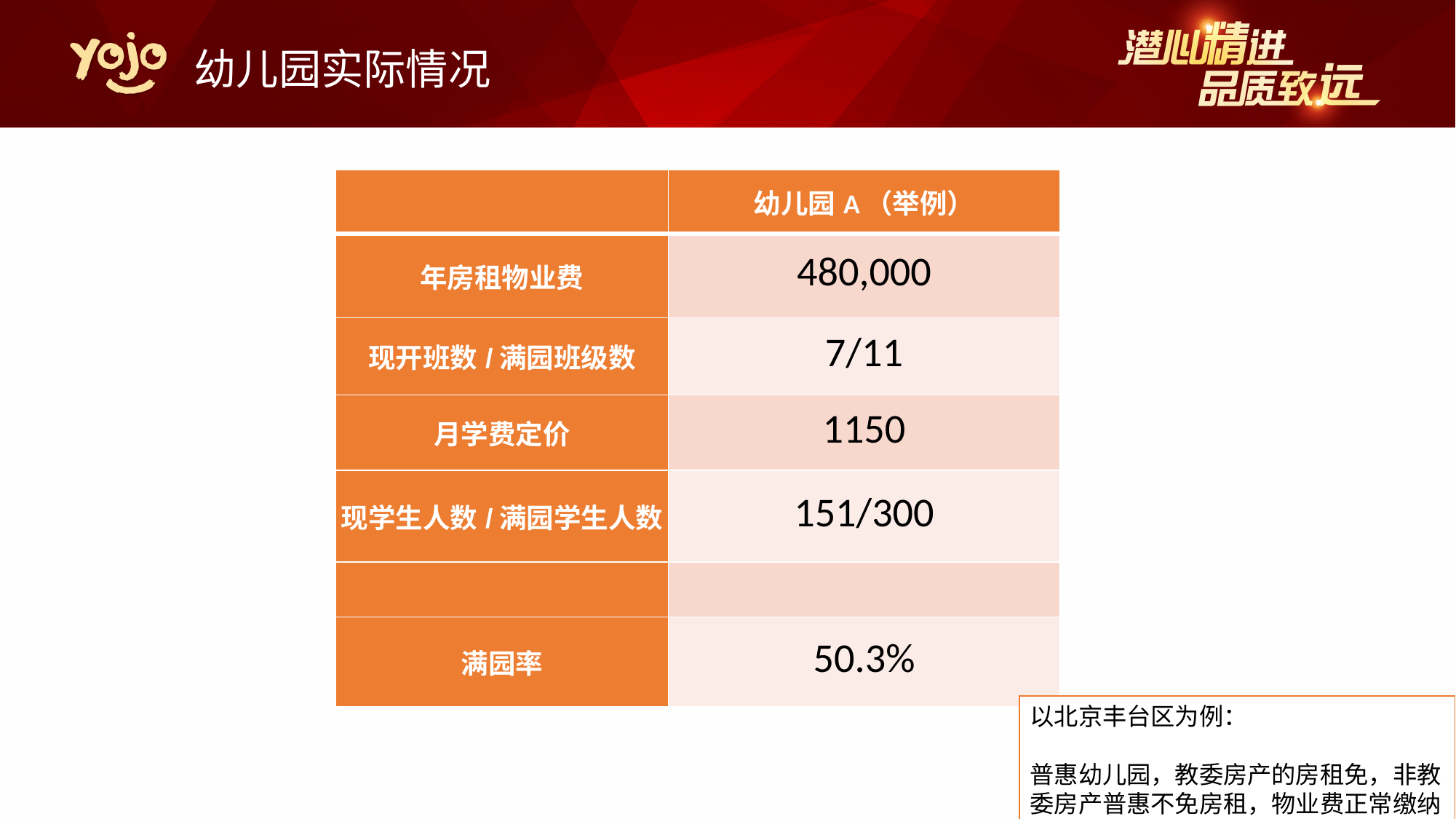

幼儿园实际情况
|  | 幼儿园A（举例） |
| --- | --- |
| 年房租物业费 | 480,000 |
| 现开班数/满园班级数 | 7/11 |
| 月学费定价 | 1150 |
| 现学生人数/满园学生人数 | 151/300 |
|  |  |
| 满园率 | 50.3% |
以北京丰台区为例：

普惠幼儿园，教委房产的房租免，非教委房产普惠不免房租，物业费正常缴纳